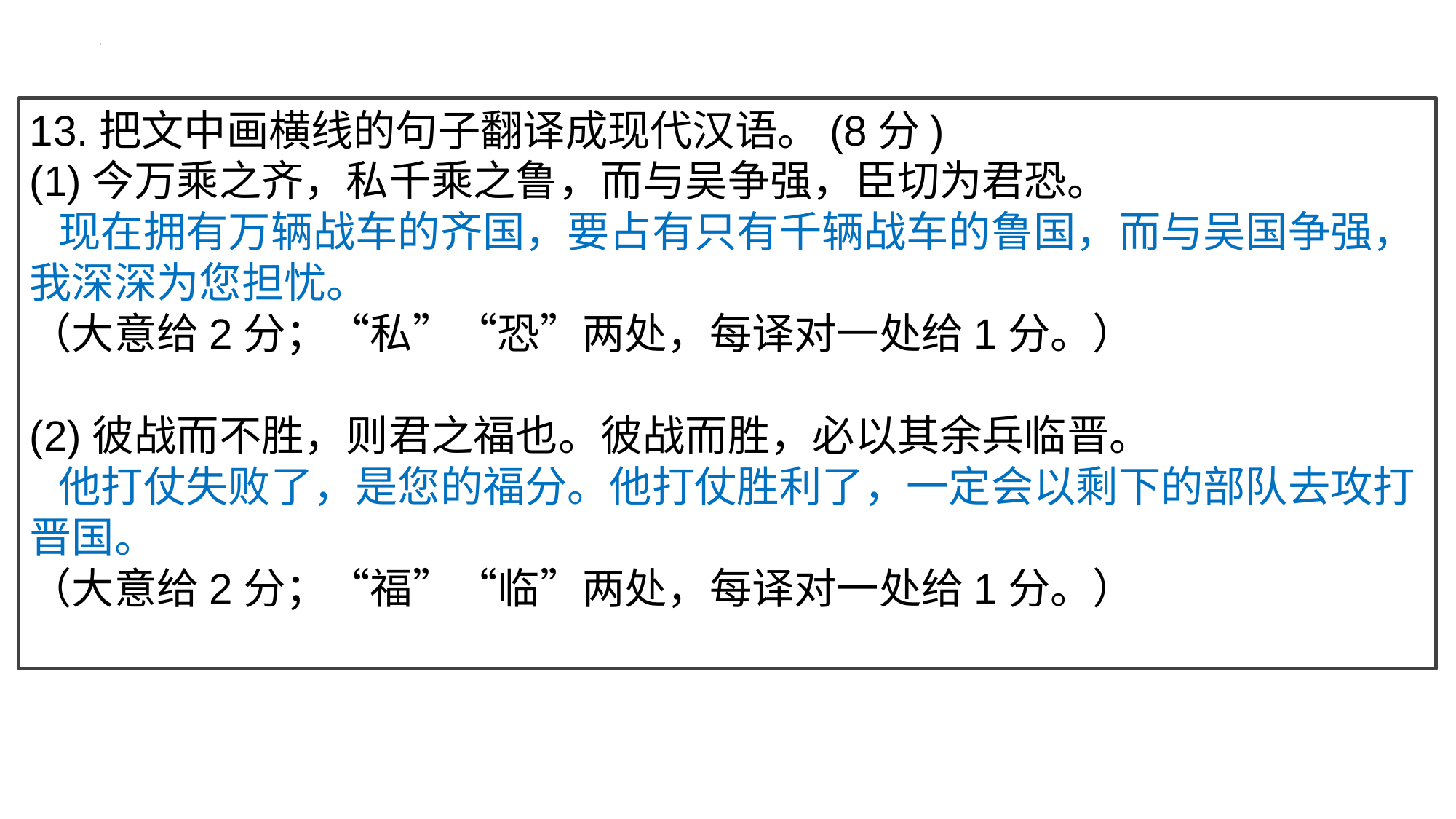

13.把文中画横线的句子翻译成现代汉语。(8分)
(1)今万乘之齐，私千乘之鲁，而与吴争强，臣切为君恐。
  现在拥有万辆战车的齐国，要占有只有千辆战车的鲁国，而与吴国争强，我深深为您担忧。
（大意给2分；“私”“恐”两处，每译对一处给1分。）

(2)彼战而不胜，则君之福也。彼战而胜，必以其余兵临晋。
  他打仗失败了，是您的福分。他打仗胜利了，一定会以剩下的部队去攻打晋国。
（大意给2分；“福”“临”两处，每译对一处给1分。）